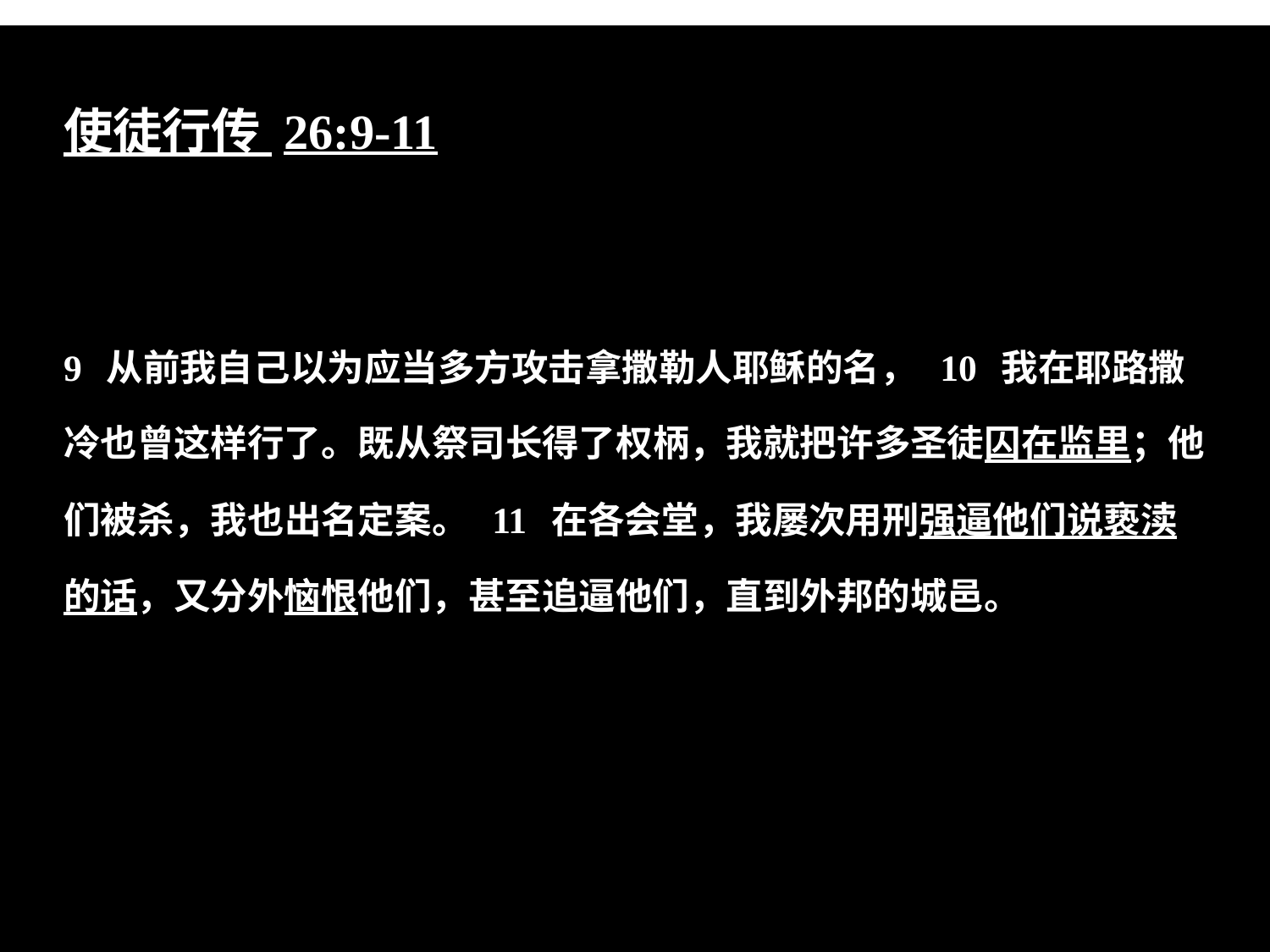

使徒行传 26:9-11

9 从前我自己以为应当多方攻击拿撒勒人耶稣的名， 10 我在耶路撒冷也曾这样行了。既从祭司长得了权柄，我就把许多圣徒囚在监里；他们被杀，我也出名定案。 11 在各会堂，我屡次用刑强逼他们说亵渎的话，又分外恼恨他们，甚至追逼他们，直到外邦的城邑。